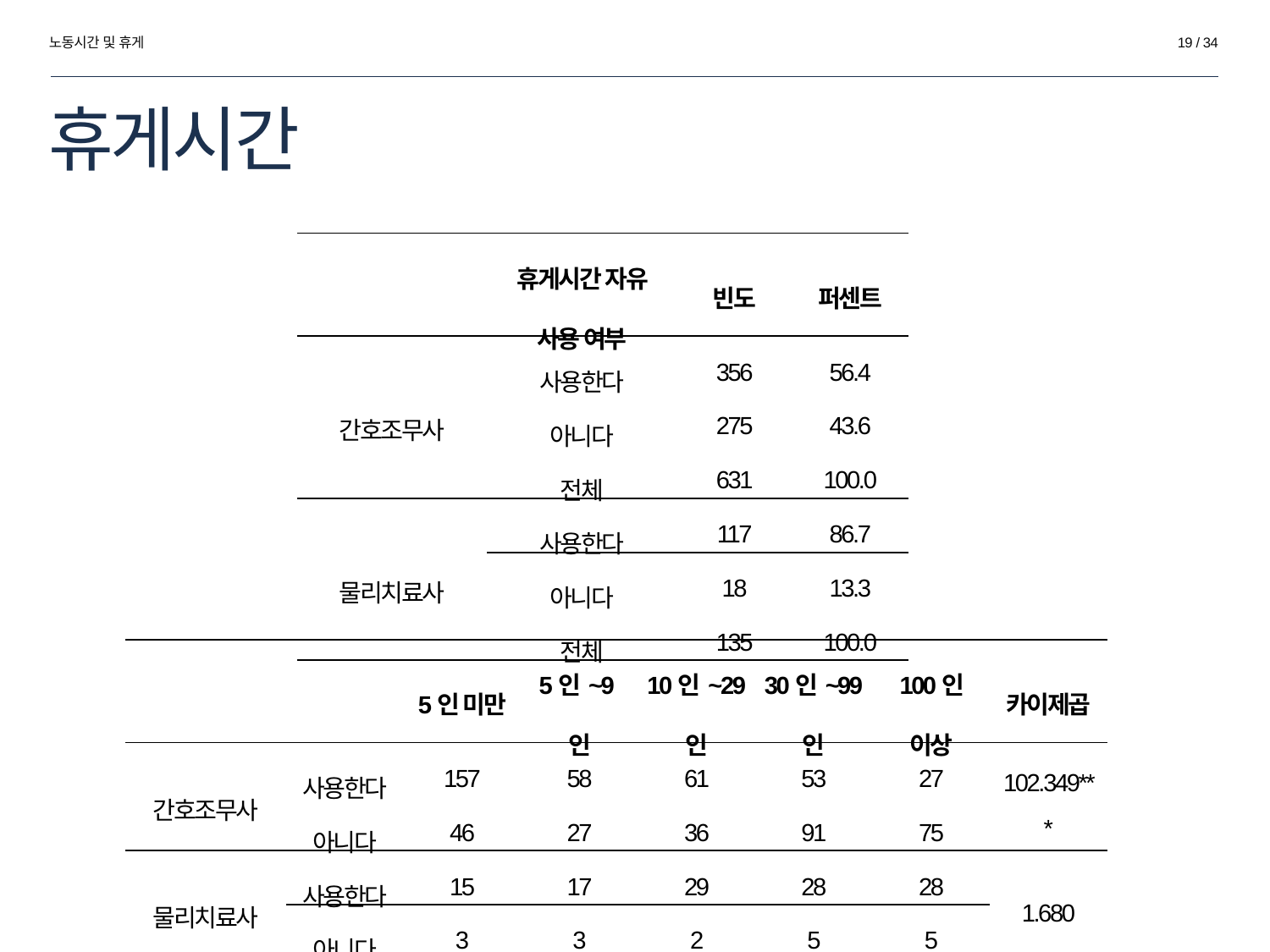

노동시간 및 휴게
19 / 34
# 휴게시간
|  | 휴게시간 자유 사용 여부 | 빈도 | 퍼센트 |
| --- | --- | --- | --- |
| 간호조무사 | 사용한다 | 356 | 56.4 |
|  | 아니다 | 275 | 43.6 |
|  | 전체 | 631 | 100.0 |
| 물리치료사 | 사용한다 | 117 | 86.7 |
|  | 아니다 | 18 | 13.3 |
|  | 전체 | 135 | 100.0 |
|  |  | 5인 미만 | 5인~9인 | 10인~29인 | 30인~99인 | 100인 이상 | 카이제곱 |
| --- | --- | --- | --- | --- | --- | --- | --- |
| 간호조무사 | 사용한다 | 157 | 58 | 61 | 53 | 27 | 102.349\*\*\* |
|  | 아니다 | 46 | 27 | 36 | 91 | 75 |  |
| 물리치료사 | 사용한다 | 15 | 17 | 29 | 28 | 28 | 1.680 |
|  | 아니다 | 3 | 3 | 2 | 5 | 5 |  |